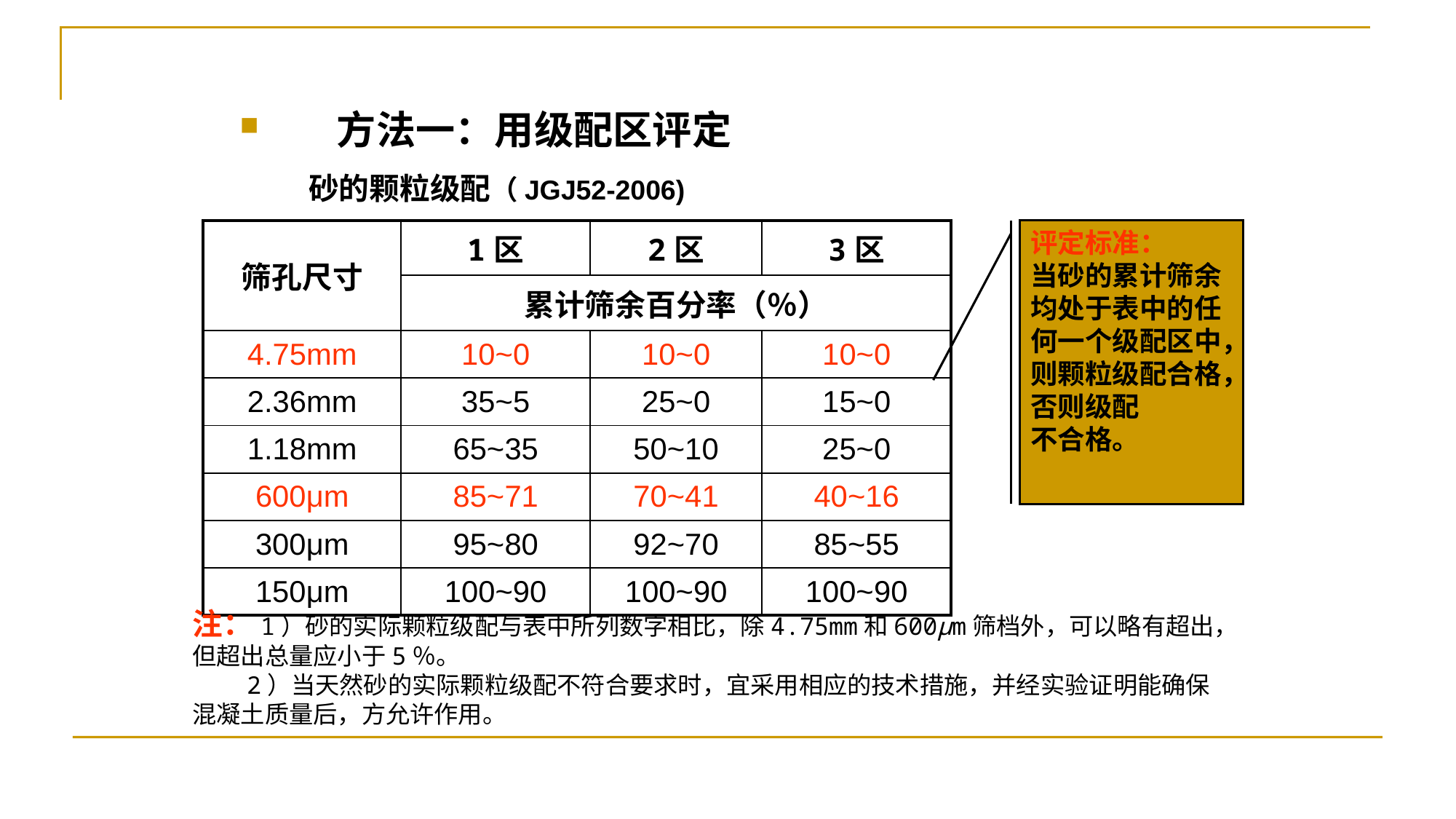

方法一：用级配区评定
砂的颗粒级配（JGJ52-2006)
| 筛孔尺寸 | 1区 | 2区 | 3区 |
| --- | --- | --- | --- |
|  | 累计筛余百分率（％） |  |  |
| 4.75mm | 10~0 | 10~0 | 10~0 |
| 2.36mm | 35~5 | 25~0 | 15~0 |
| 1.18mm | 65~35 | 50~10 | 25~0 |
| 600μm | 85~71 | 70~41 | 40~16 |
| 300μm | 95~80 | 92~70 | 85~55 |
| 150μm | 100~90 | 100~90 | 100~90 |
评定标准：
当砂的累计筛余均处于表中的任何一个级配区中，则颗粒级配合格，否则级配
不合格。

注：1）砂的实际颗粒级配与表中所列数字相比，除4.75mm和600μm筛档外，可以略有超出，但超出总量应小于5％。
　　2）当天然砂的实际颗粒级配不符合要求时，宜采用相应的技术措施，并经实验证明能确保混凝土质量后，方允许作用。